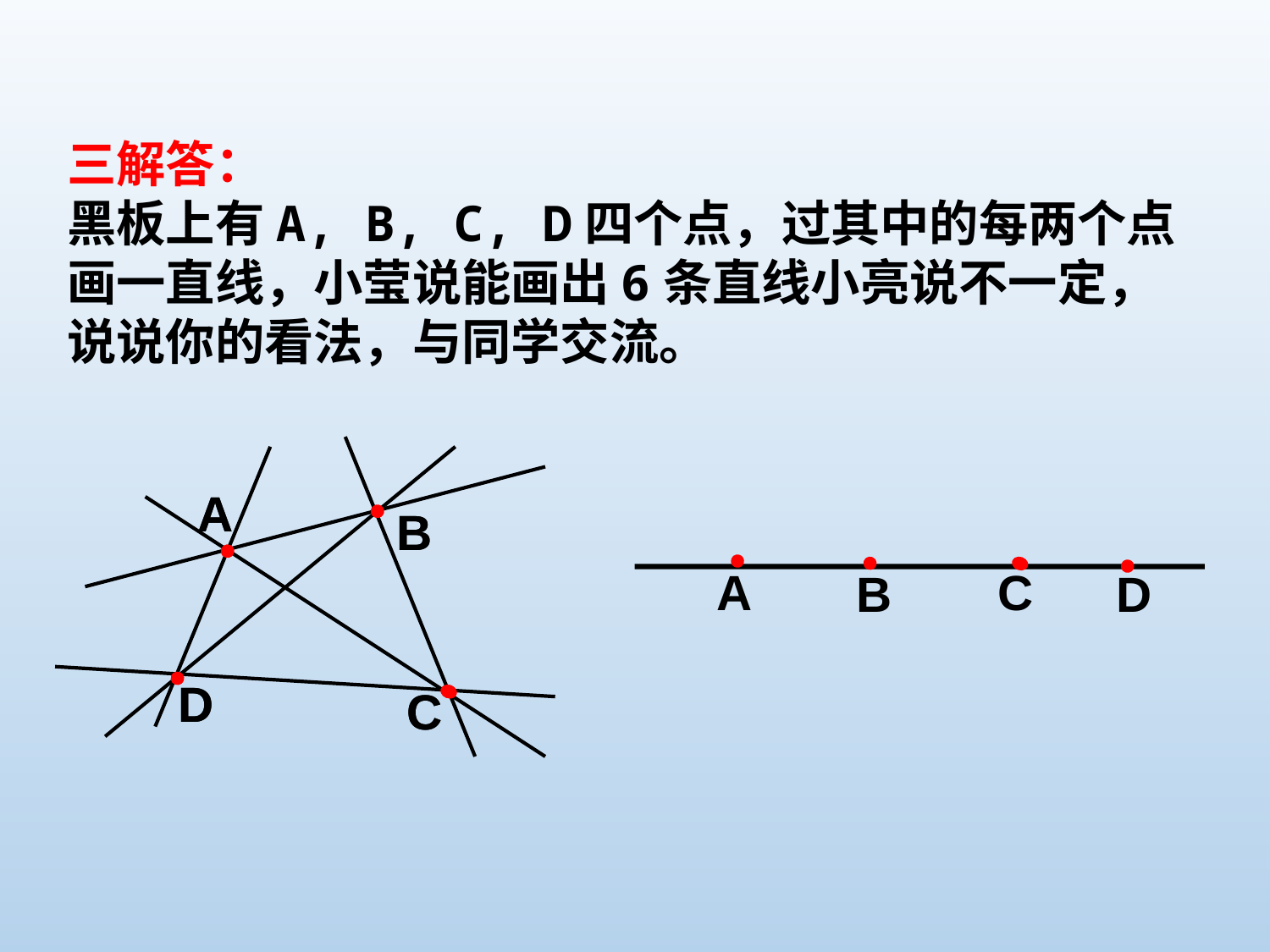

三解答：
黑板上有A, B, C, D四个点，过其中的每两个点画一直线，小莹说能画出6条直线小亮说不一定，说说你的看法，与同学交流。

A
B

D

C

A

B

A
C

B
D

D

C